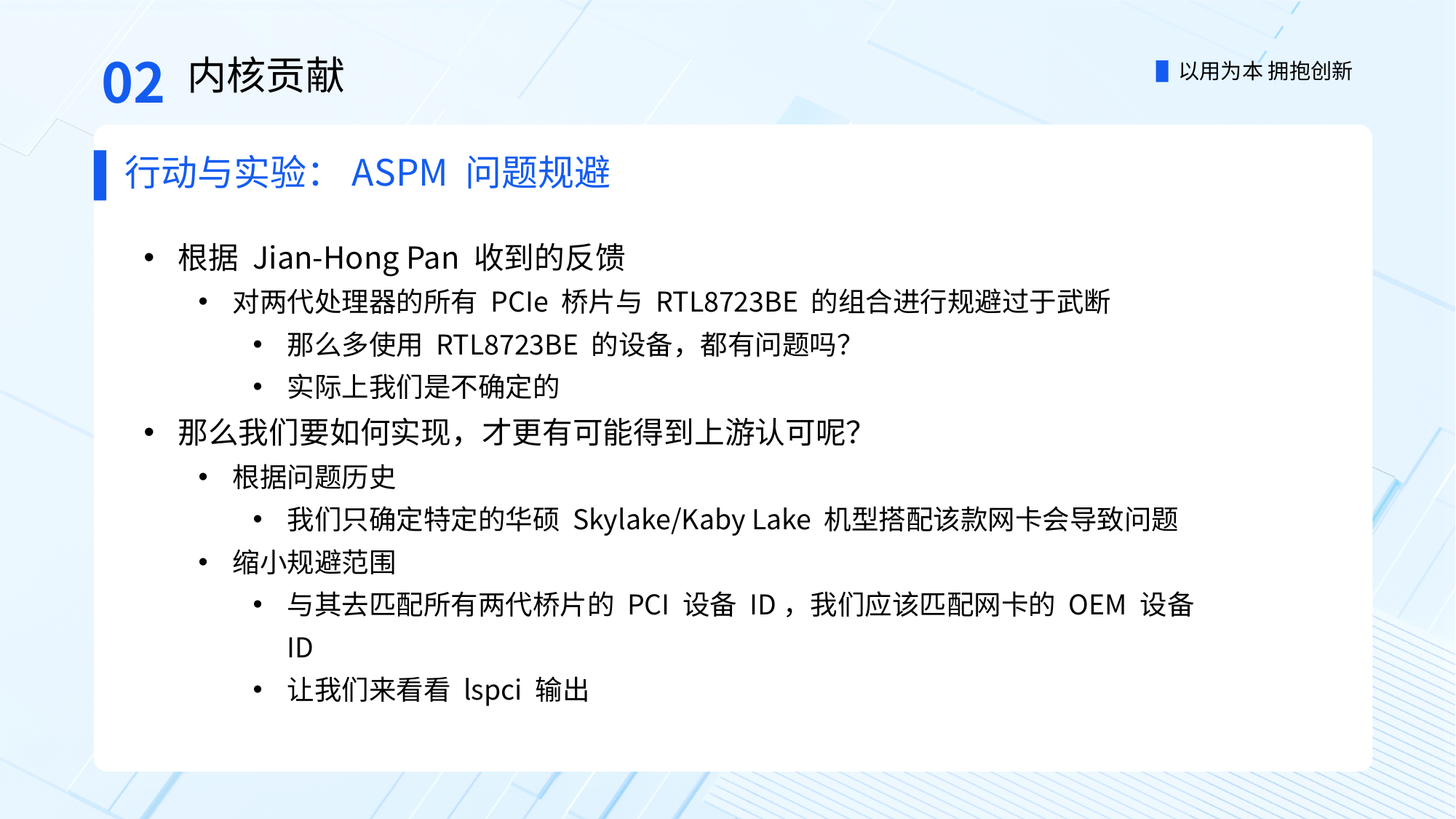

02
内核贡献
行动与实验：ASPM 问题规避
根据 Jian-Hong Pan 收到的反馈
对两代处理器的所有 PCIe 桥片与 RTL8723BE 的组合进行规避过于武断
那么多使用 RTL8723BE 的设备，都有问题吗？
实际上我们是不确定的
那么我们要如何实现，才更有可能得到上游认可呢？
根据问题历史
我们只确定特定的华硕 Skylake/Kaby Lake 机型搭配该款网卡会导致问题
缩小规避范围
与其去匹配所有两代桥片的 PCI 设备 ID，我们应该匹配网卡的 OEM 设备 ID
让我们来看看 lspci 输出